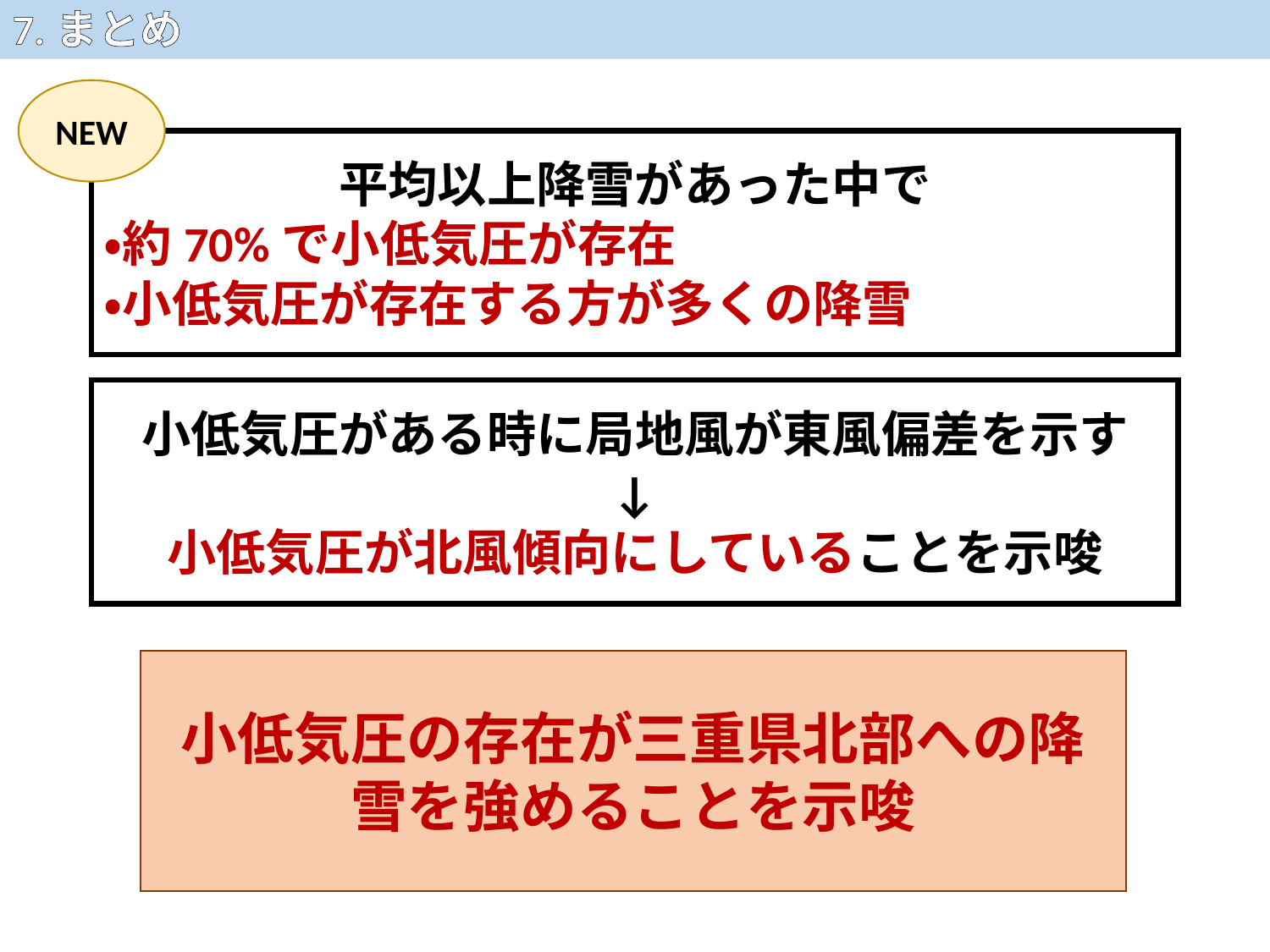

7.まとめ
NEW
平均以上降雪があった中で
・約70%で小低気圧が存在
・小低気圧が存在する方が多くの降雪
小低気圧がある時に局地風が東風偏差を示す
↓
小低気圧が北風傾向にしていることを示唆
小低気圧の存在が三重県北部への降雪を強めることを示唆